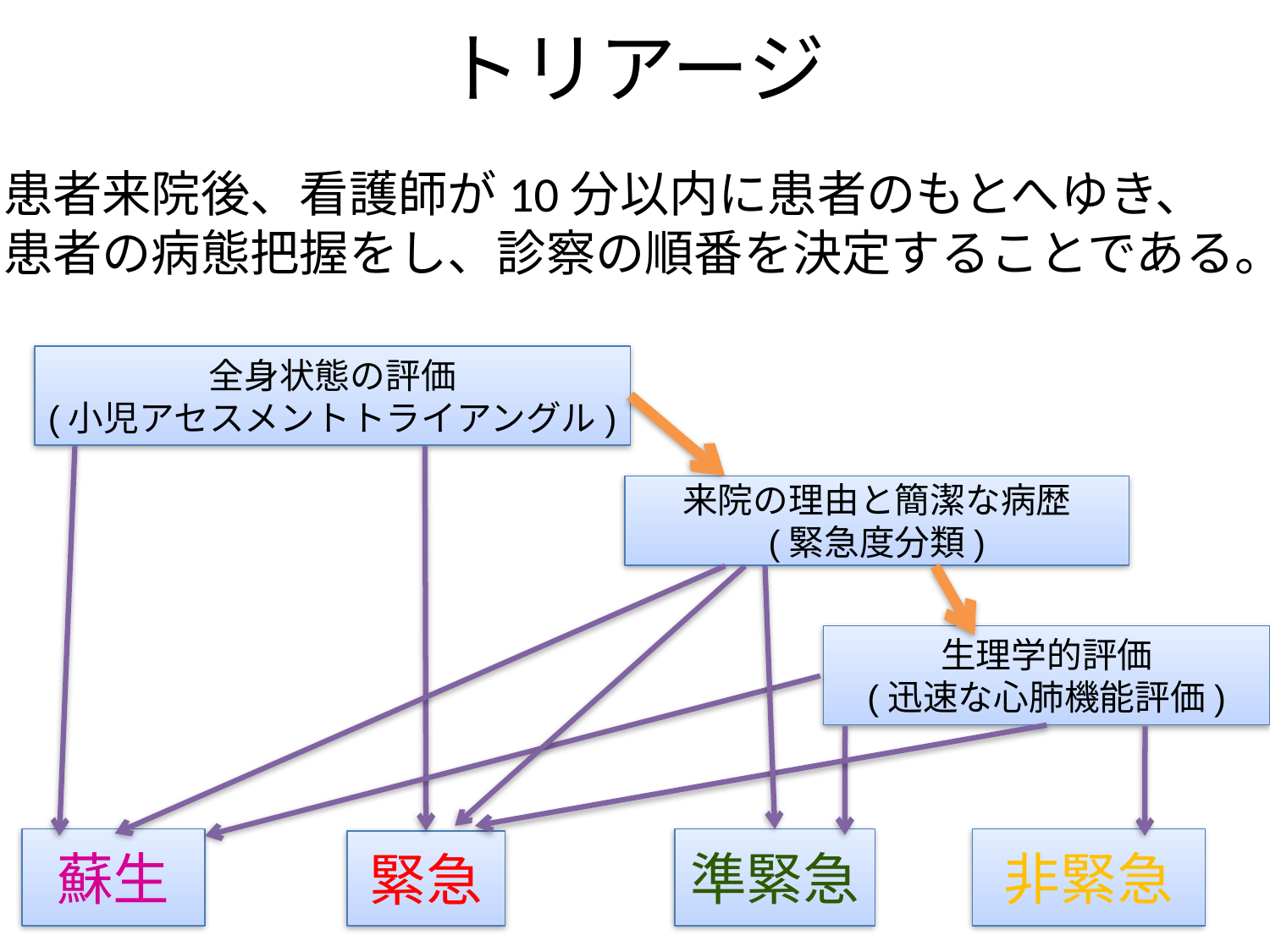

# トリアージ
患者来院後、看護師が10分以内に患者のもとへゆき、
患者の病態把握をし、診察の順番を決定することである。
全身状態の評価
(小児アセスメントトライアングル)
来院の理由と簡潔な病歴
(緊急度分類)
生理学的評価
(迅速な心肺機能評価)
蘇生
準緊急
非緊急
緊急